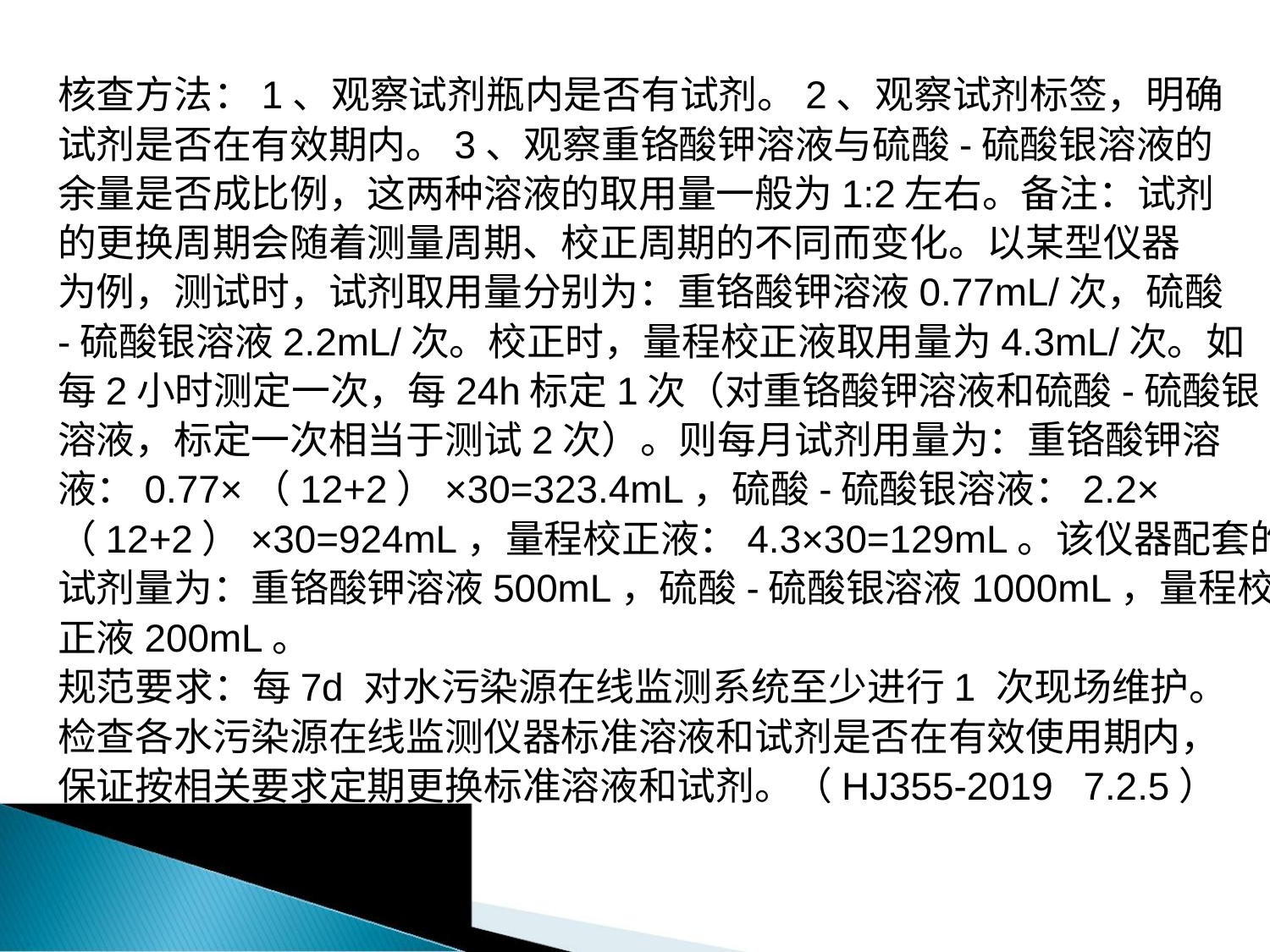

核查方法：1、观察试剂瓶内是否有试剂。2、观察试剂标签，明确
试剂是否在有效期内。3、观察重铬酸钾溶液与硫酸-硫酸银溶液的
余量是否成比例，这两种溶液的取用量一般为1:2左右。备注：试剂
的更换周期会随着测量周期、校正周期的不同而变化。以某型仪器
为例，测试时，试剂取用量分别为：重铬酸钾溶液0.77mL/次，硫酸
-硫酸银溶液2.2mL/次。校正时，量程校正液取用量为4.3mL/次。如
每2小时测定一次，每24h标定1次（对重铬酸钾溶液和硫酸-硫酸银
溶液，标定一次相当于测试2次）。则每月试剂用量为：重铬酸钾溶
液：0.77×（12+2）×30=323.4mL，硫酸-硫酸银溶液：2.2×
（12+2）×30=924mL，量程校正液：4.3×30=129mL。该仪器配套的
试剂量为：重铬酸钾溶液500mL，硫酸-硫酸银溶液1000mL，量程校
正液200mL。
规范要求：每7d 对水污染源在线监测系统至少进行1 次现场维护。
检查各水污染源在线监测仪器标准溶液和试剂是否在有效使用期内，
保证按相关要求定期更换标准溶液和试剂。（HJ355-2019 7.2.5）